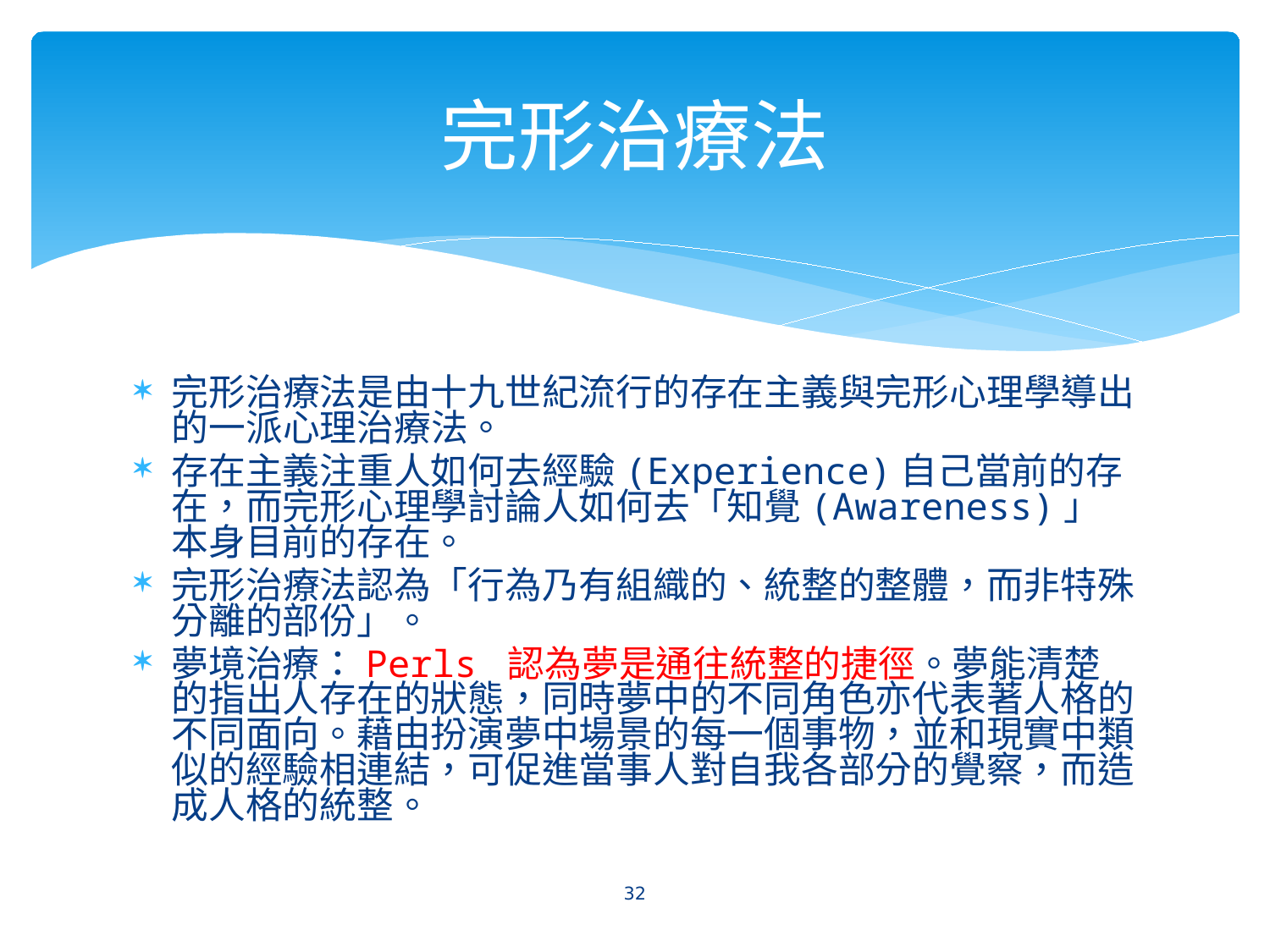

# 完形治療法
完形治療法是由十九世紀流行的存在主義與完形心理學導出的一派心理治療法。
存在主義注重人如何去經驗(Experience)自己當前的存在，而完形心理學討論人如何去「知覺(Awareness)」本身目前的存在。
完形治療法認為「行為乃有組織的、統整的整體，而非特殊分離的部份」。
夢境治療：Perls 認為夢是通往統整的捷徑。夢能清楚的指出人存在的狀態，同時夢中的不同角色亦代表著人格的不同面向。藉由扮演夢中場景的每一個事物，並和現實中類似的經驗相連結，可促進當事人對自我各部分的覺察，而造成人格的統整。
32